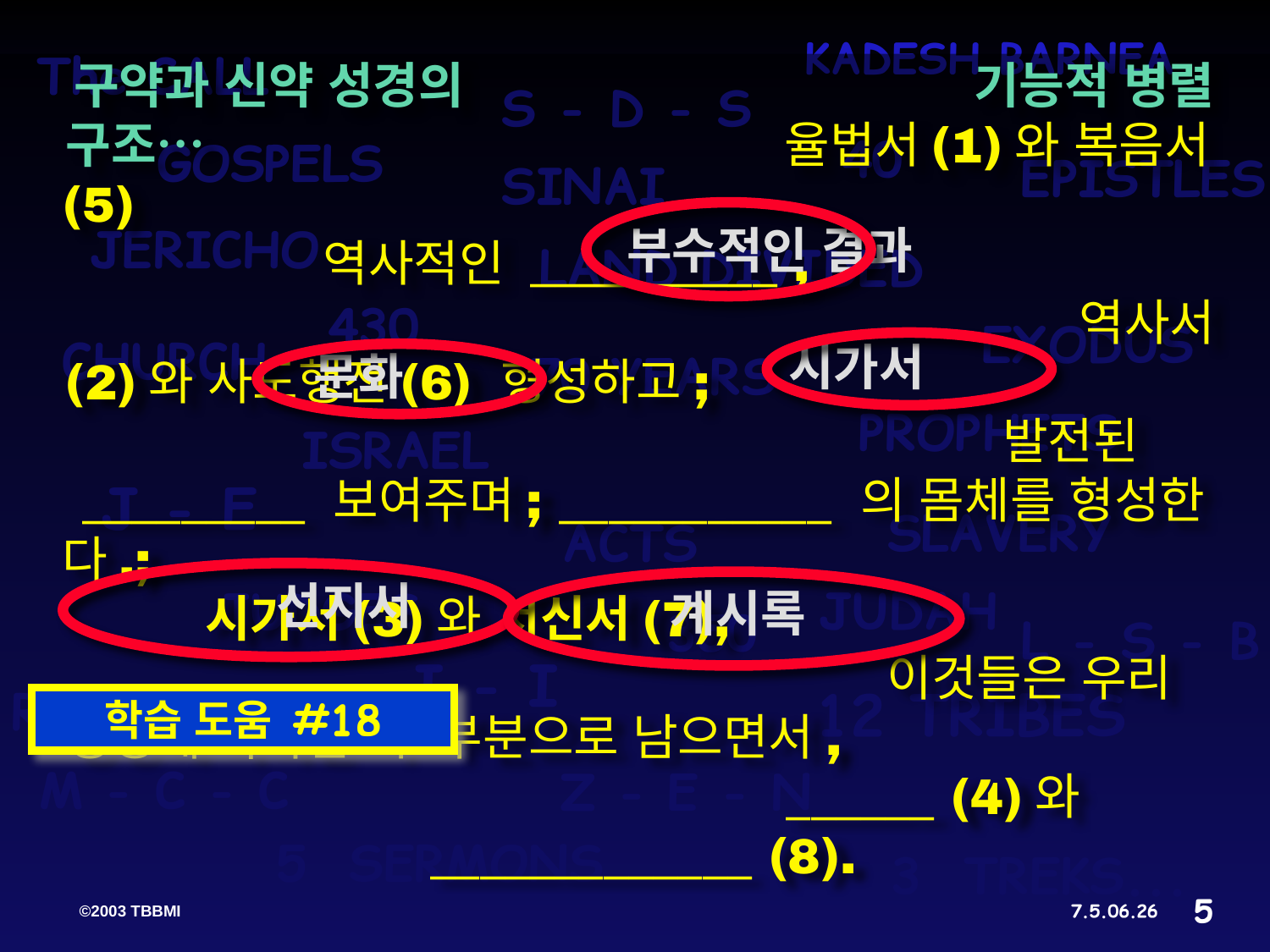

1600 years
KADESH BARNEA
The CALL

S - D - S
40 authors

 “OLD”
Testament
“NEW”
Testament
40
GOSPELS

ONE THEME:

EPISTLES
SINAI
the glory of God
JERICHO
LAND DIVIDED

  “27” Books
“39” Books
430
EXODUS

CHURCH

GOSPELS

PROPHECIES

ACTS
WRITINGS

HISTORIES
EPISTLES

LAW
REVELATION

70 YEARS

Hebrew
Greek
PROPHETS
ISRAEL

J - E
Grace/
Law/
SLAVERY
ACTS
Promise
Fulfillment

 JUDAH
JUDGES
350
L - S - B

Telescope
Telescope
I - I
12 TRIBES
REVELATION
Eternity Past
Eternity Future
M - C - C
Z - E - N
2 Telescopes
1 Microscope
Microscope
5  SERMONS
3  TREKS...
06-27

1600 years
KADESH BARNEA
The CALL

S - D - S
40 authors

 “OLD”
Testament
“NEW”
Testament
40
GOSPELS

ONE THEME:

EPISTLES
SINAI
the glory of God
JERICHO
LAND DIVIDED

  “27” Books
“39” Books
430
EXODUS

CHURCH

70 YEARS

GOSPELS

PROPHECIES

ACTS
WRITINGS

HISTORIES
EPISTLES

LAW
REVELATION

Hebrew
Greek
PROPHETS
ISRAEL

J - E
Grace/
Law/
SLAVERY
ACTS
Promise
Fulfillment

 JUDAH
JUDGES
350
L - S - B

Telescope
Telescope
I - I
12 TRIBES
REVELATION
Eternity Past
Eternity Future
M - C - C
Z - E - N
2 Telescopes
1 Microscope
Microscope
5  SERMONS
3  TREKS...
06-27

1600 years

40 authors

 “OLD”
Testament
“NEW”
Testament

ONE THEME:

the glory of God

  “27” Books
“39” Books

GOSPELS

PROPHECIES

ACTS
WRITINGS

HISTORIES
EPISTLES

LAW
REVELATION

Hebrew
Greek

Grace/
Law/
Promise
Fulfillment

Telescope
Telescope
Eternity Past
Eternity Future
2 Telescopes
1 Microscope
Microscope
06-27
구약과 신약 성경의                                     기능적 병렬 구조…                                          율법서(1)와 복음서(5)                                                                                  역사적인 __________ ,                                                                                       역사서(2)와 사도행전(6) 형성하고;                                                                                   발전된 _________ 보여주며; ___________ 의 몸체를 형성한다.;                                                                          시가서(3)와 서신서(7),                                                                             이것들은 우리 성경에 독특한  두 부분으로 남으면서,                                                            ______ (4)와  _____________ (8).

부수적인 결과
시가서

문화

선지서

계시록
학습 도움 #18
5
7.5.06.
26
©2003 TBBMI